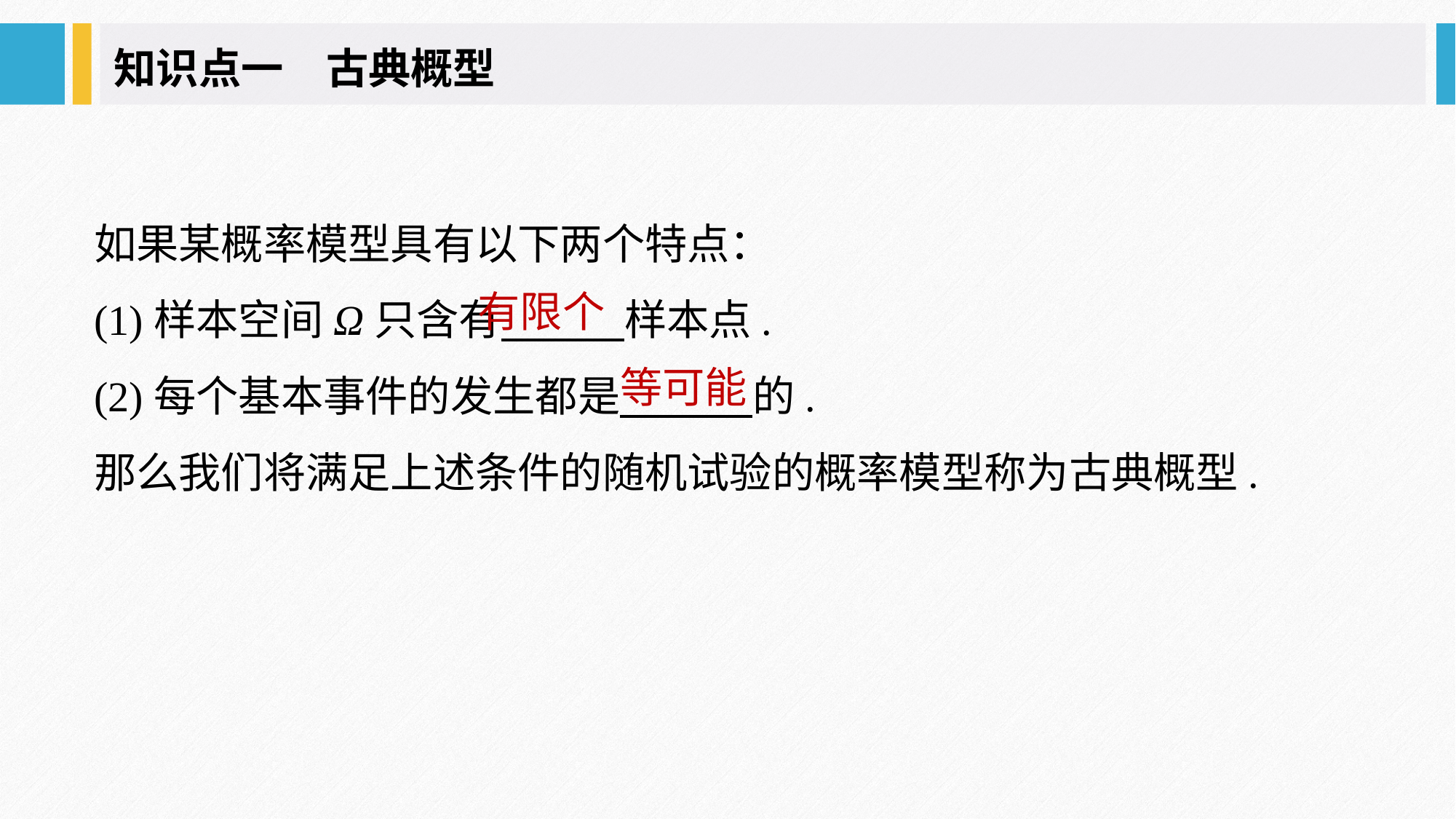

知识点一　古典概型
如果某概率模型具有以下两个特点：
(1)样本空间Ω只含有             样本点.
(2)每个基本事件的发生都是              的.
那么我们将满足上述条件的随机试验的概率模型称为古典概型.
有限个
等可能